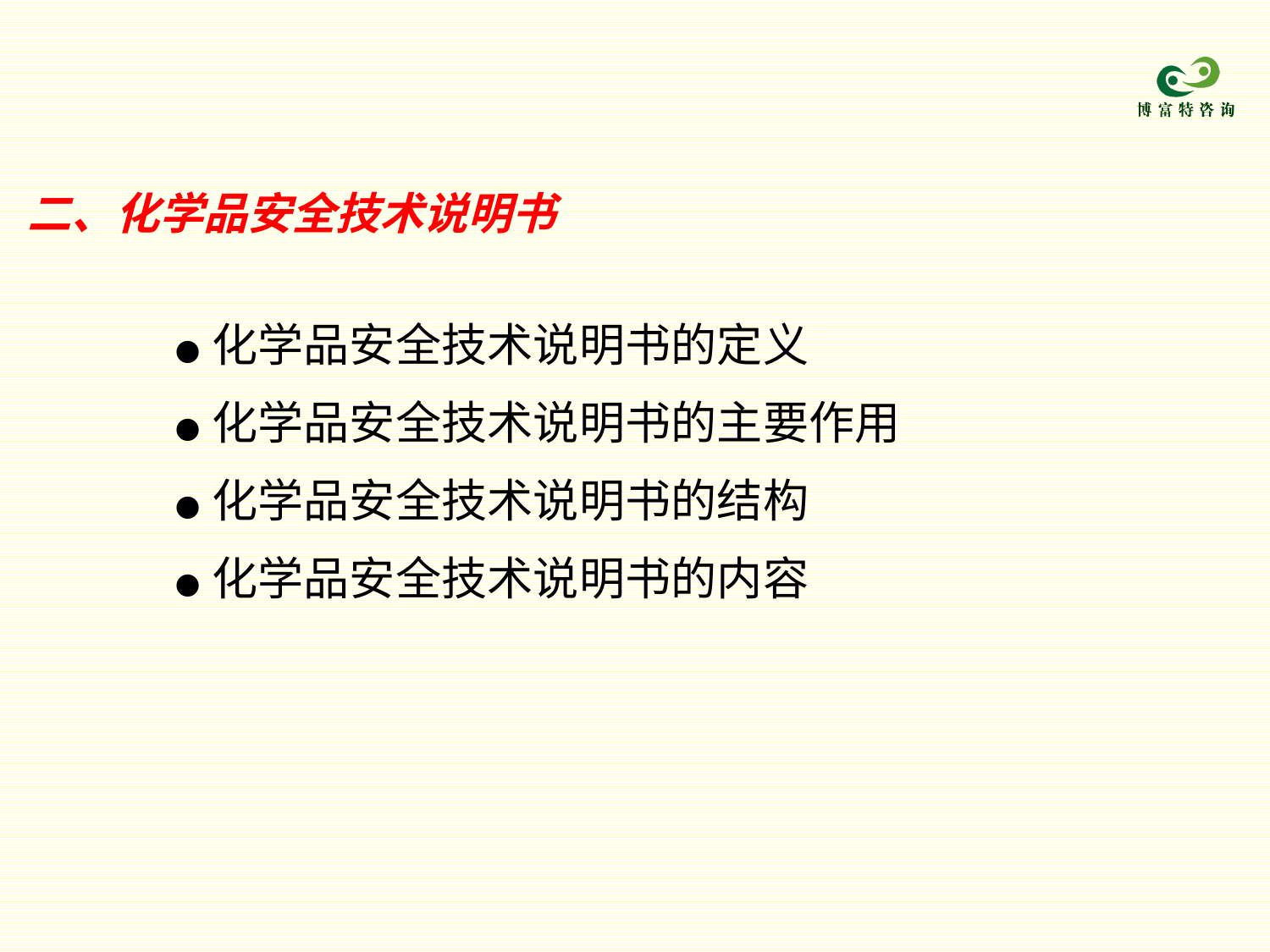

二、化学品安全技术说明书
    ● 化学品安全技术说明书的定义
    ● 化学品安全技术说明书的主要作用
    ● 化学品安全技术说明书的结构
    ● 化学品安全技术说明书的内容